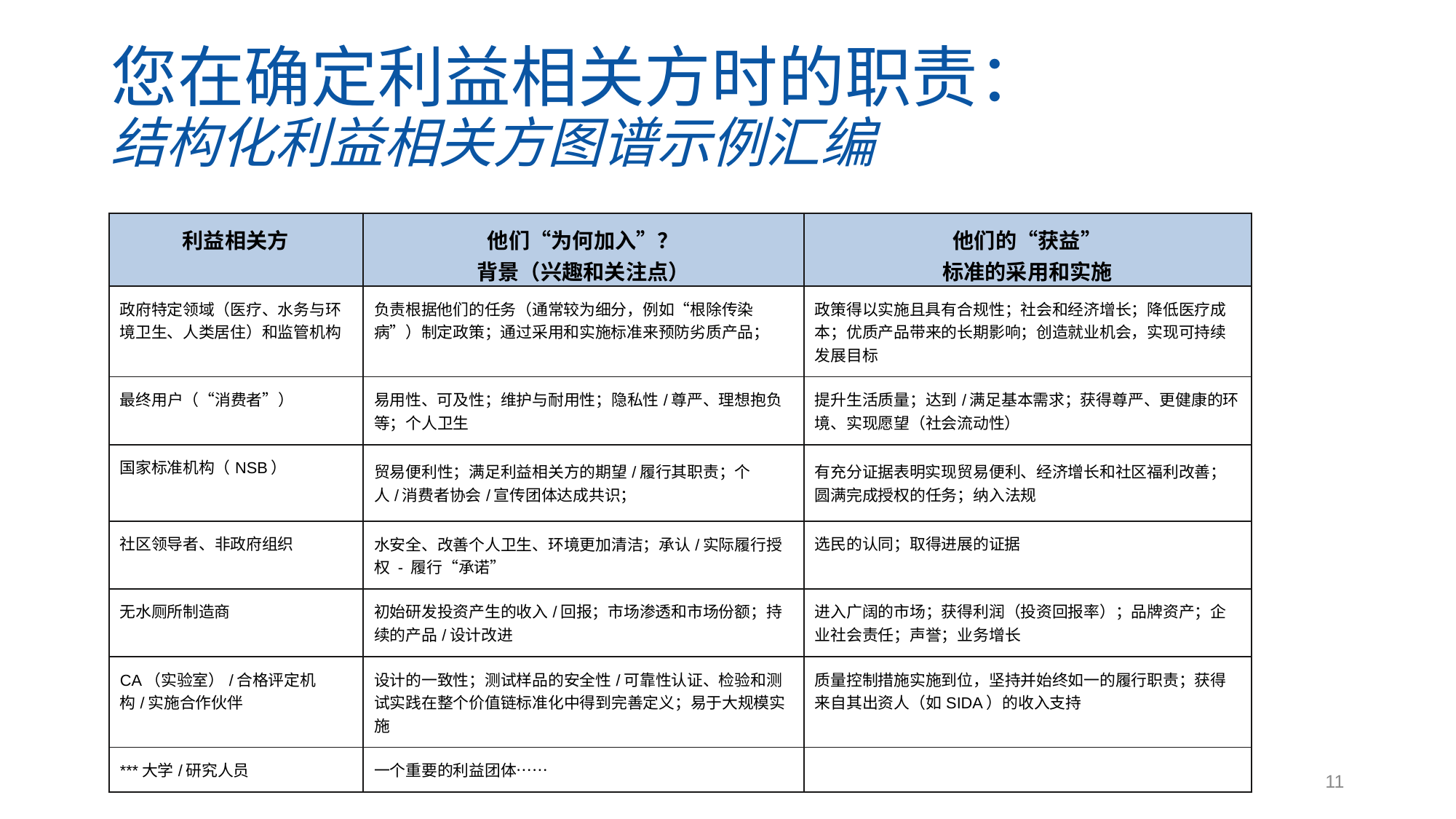

您在确定利益相关方时的职责：
结构化利益相关方图谱示例汇编
| 利益相关方 | 他们“为何加入”？ 背景（兴趣和关注点） | 他们的“获益” 标准的采用和实施 |
| --- | --- | --- |
| 政府特定领域（医疗、水务与环境卫生、人类居住）和监管机构 | 负责根据他们的任务（通常较为细分，例如“根除传染病”）制定政策；通过采用和实施标准来预防劣质产品； | 政策得以实施且具有合规性；社会和经济增长；降低医疗成本；优质产品带来的长期影响；创造就业机会，实现可持续发展目标 |
| 最终用户（“消费者”） | 易用性、可及性；维护与耐用性；隐私性/尊严、理想抱负等；个人卫生 | 提升生活质量；达到/满足基本需求；获得尊严、更健康的环境、实现愿望（社会流动性） |
| 国家标准机构（NSB） | 贸易便利性；满足利益相关方的期望/履行其职责；个人/消费者协会/宣传团体达成共识； | 有充分证据表明实现贸易便利、经济增长和社区福利改善；圆满完成授权的任务；纳入法规 |
| 社区领导者、非政府组织 | 水安全、改善个人卫生、环境更加清洁；承认/实际履行授权 - 履行“承诺” | 选民的认同；取得进展的证据 |
| 无水厕所制造商 | 初始研发投资产生的收入/回报；市场渗透和市场份额；持续的产品/设计改进 | 进入广阔的市场；获得利润（投资回报率）；品牌资产；企业社会责任；声誉；业务增长 |
| CA（实验室）/合格评定机构/实施合作伙伴 | 设计的一致性；测试样品的安全性/可靠性认证、检验和测试实践在整个价值链标准化中得到完善定义；易于大规模实施 | 质量控制措施实施到位，坚持并始终如一的履行职责；获得来自其出资人（如SIDA）的收入支持 |
| \*\*\*大学/研究人员 | 一个重要的利益团体…… |  |
11